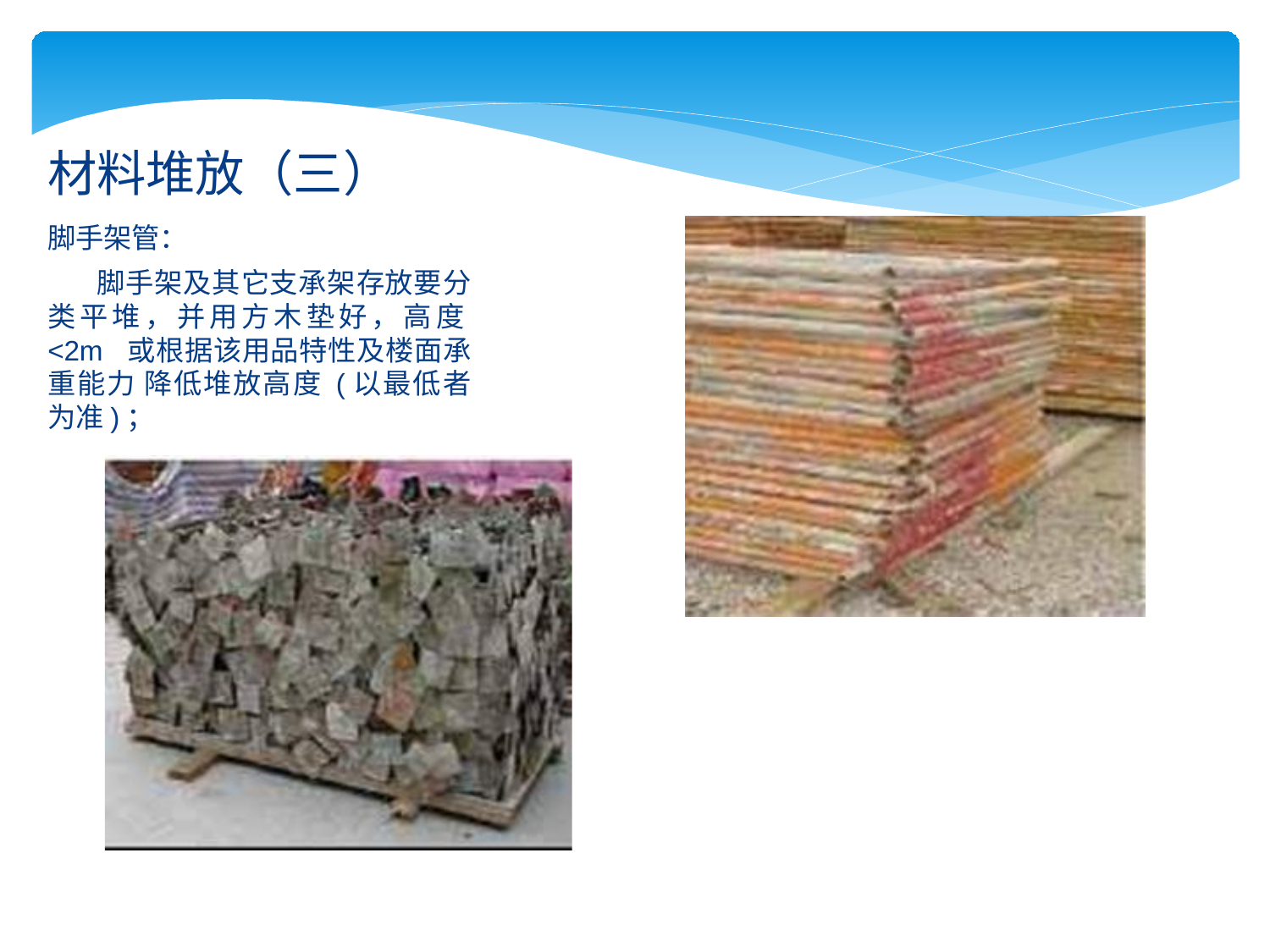

# 材料堆放（三）
脚手架管：
脚手架及其它支承架存放要分 类平堆，并用方木垫好，高度<2m  或根据该用品特性及楼面承重能力 降低堆放高度(以最低者为准)；